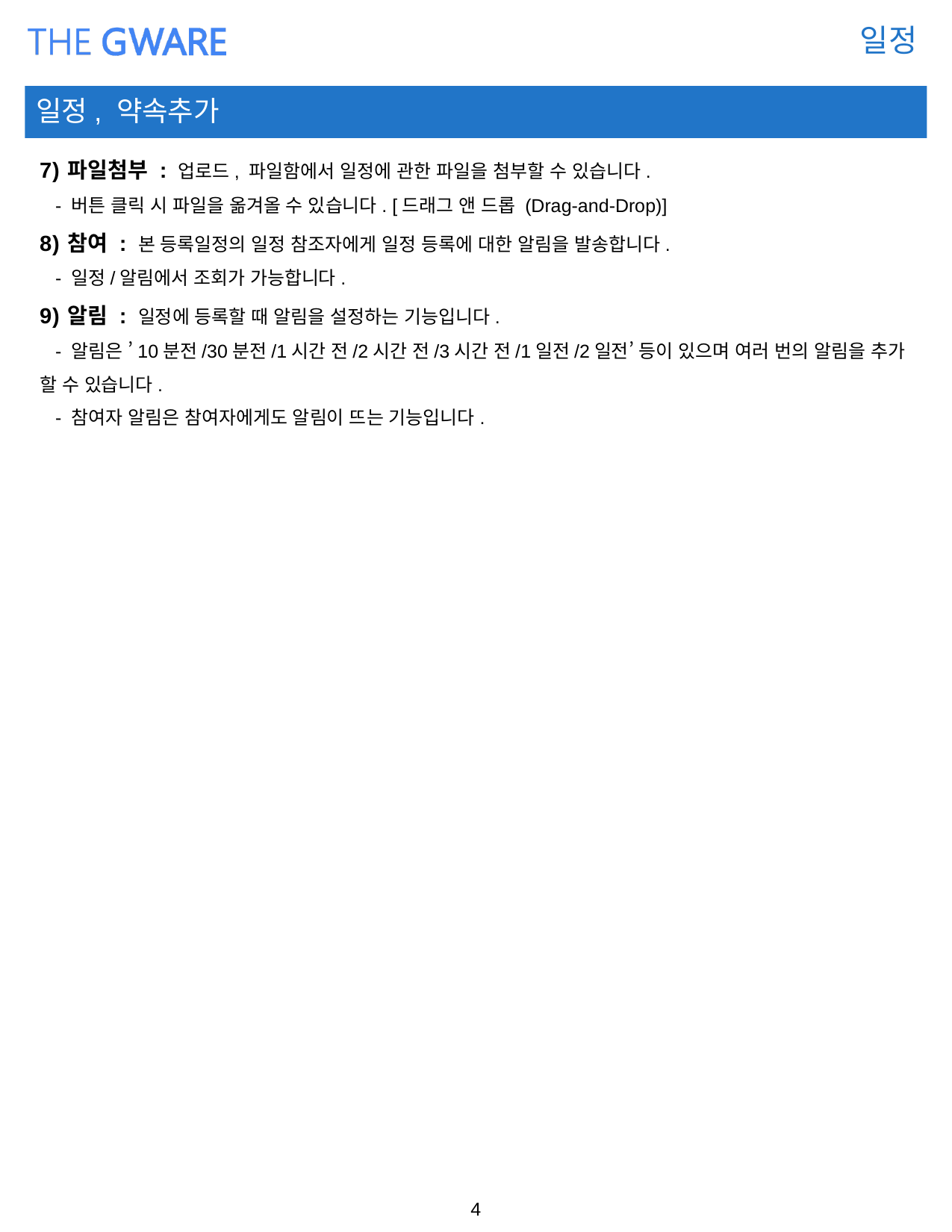

일정, 약속추가
파일첨부 : 업로드, 파일함에서 일정에 관한 파일을 첨부할 수 있습니다.
   - 버튼 클릭 시 파일을 옮겨올 수 있습니다. [드래그 앤 드롭 (Drag-and-Drop)]
참여 : 본 등록일정의 일정 참조자에게 일정 등록에 대한 알림을 발송합니다.
   - 일정/알림에서 조회가 가능합니다.
알림 : 일정에 등록할 때 알림을 설정하는 기능입니다.
   - 알림은 ’10분전/30분전/1시간 전/2시간 전/3시간 전/1일전/2일전’ 등이 있으며 여러 번의 알림을 추가 할 수 있습니다.
   - 참여자 알림은 참여자에게도 알림이 뜨는 기능입니다.